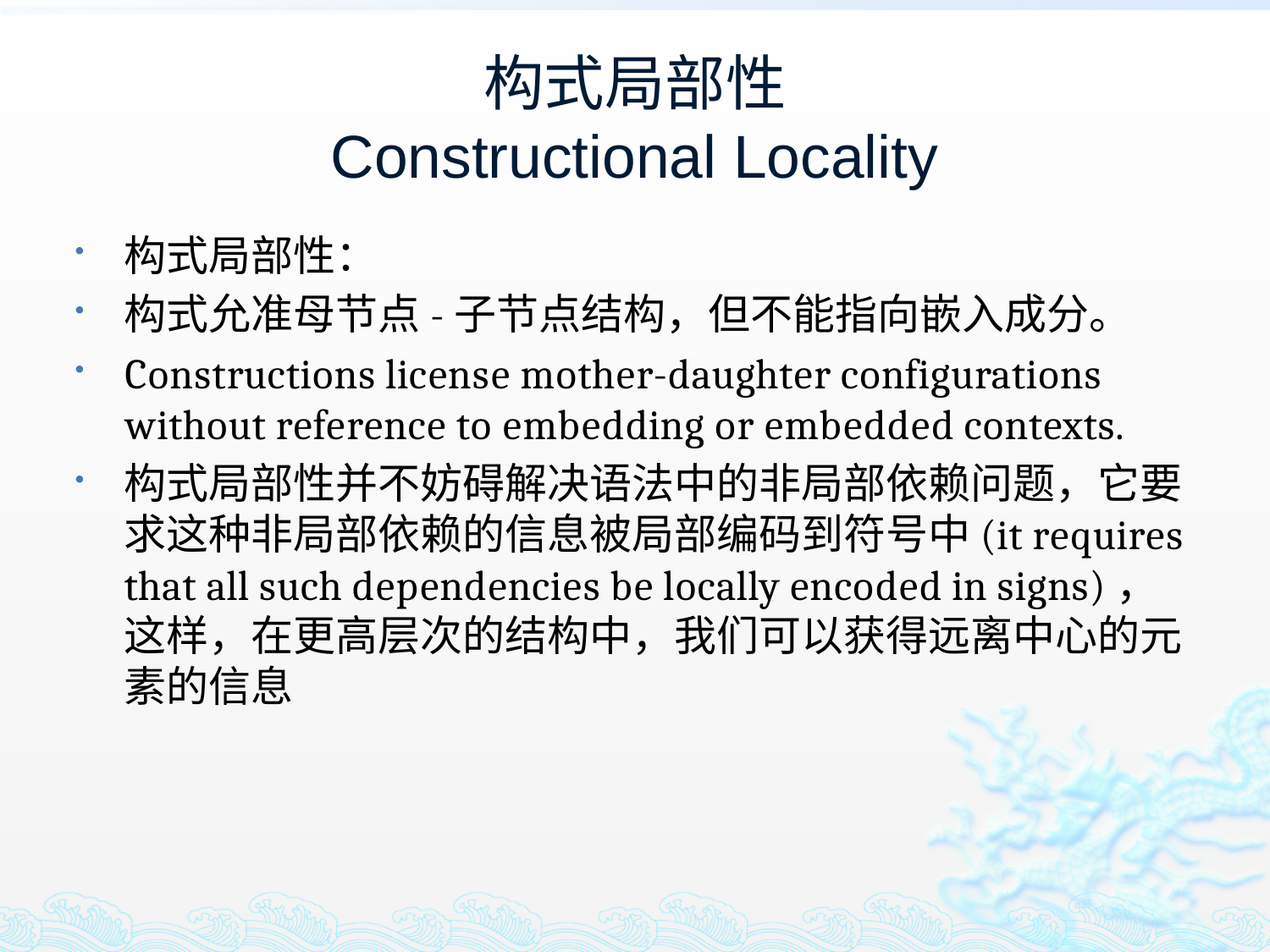

# 构式局部性 Constructional Locality
构式局部性：
构式允准母节点-子节点结构，但不能指向嵌入成分。
Constructions license mother-daughter configurations without reference to embedding or embedded contexts.
构式局部性并不妨碍解决语法中的非局部依赖问题，它要求这种非局部依赖的信息被局部编码到符号中(it requires that all such dependencies be locally encoded in signs)，这样，在更高层次的结构中，我们可以获得远离中心的元素的信息